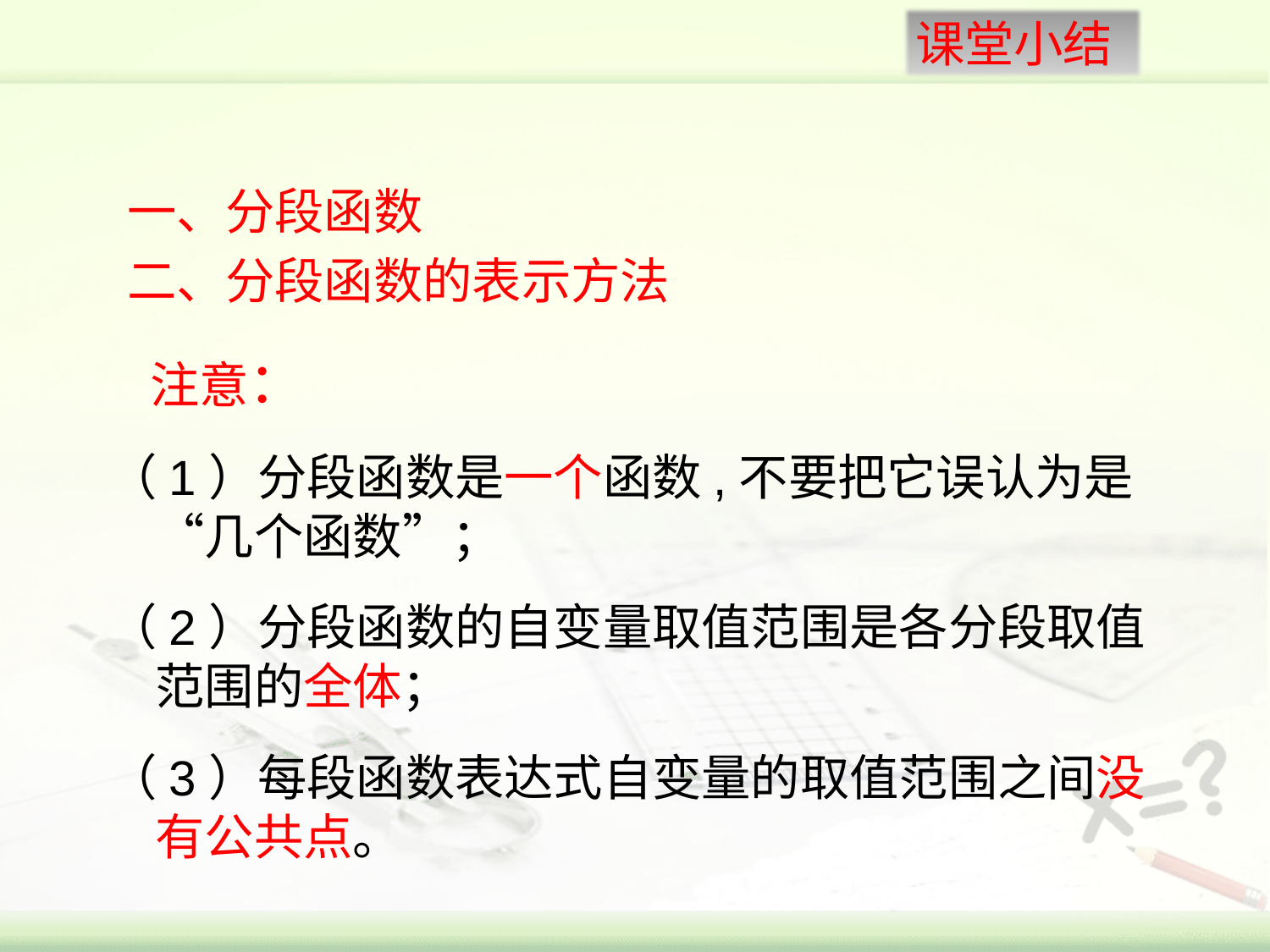

一、分段函数
  二、分段函数的表示方法
   注意：
（1）分段函数是一个函数,不要把它误认为是“几个函数”；
（2）分段函数的自变量取值范围是各分段取值范围的全体；
（3）每段函数表达式自变量的取值范围之间没有公共点。